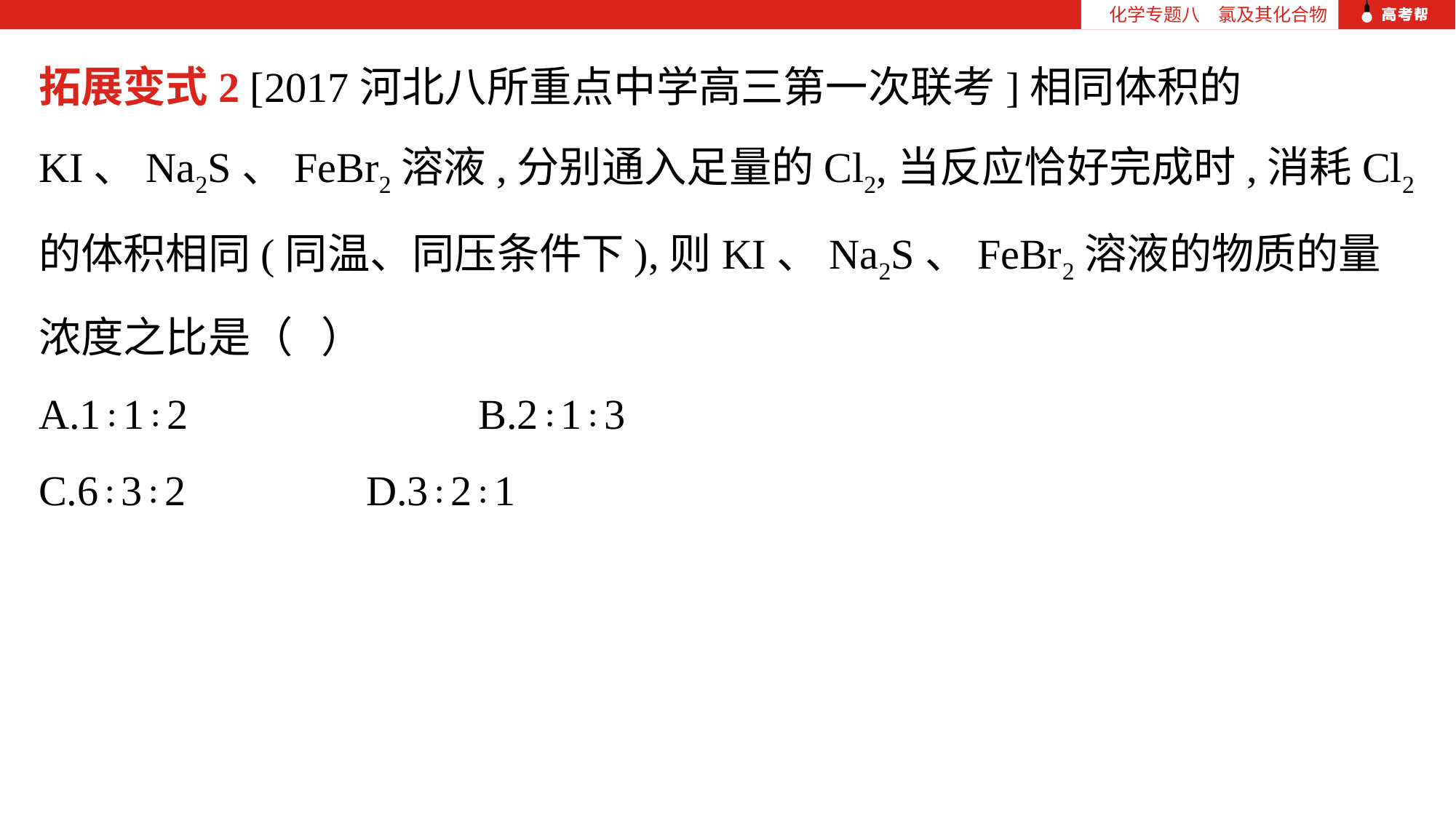

化学专题八　氯及其化合物

拓展变式2 [2017河北八所重点中学高三第一次联考]相同体积的KI、Na2S、FeBr2溶液,分别通入足量的Cl2,当反应恰好完成时,消耗Cl2的体积相同(同温、同压条件下),则KI、Na2S、FeBr2溶液的物质的量浓度之比是（   ）
A.1∶1∶2	                     B.2∶1∶3
C.6∶3∶2              	D.3∶2∶1